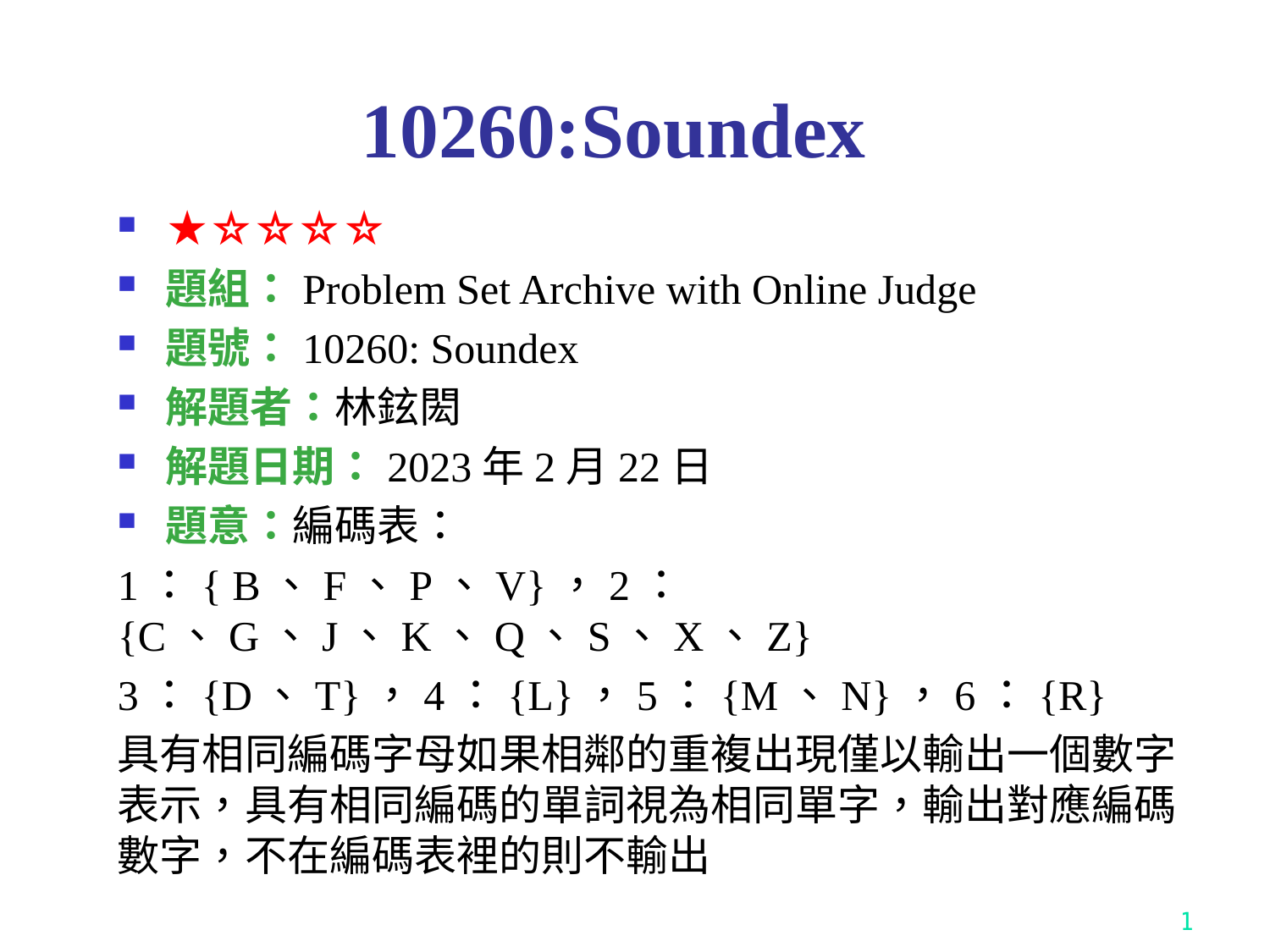

# 10260:Soundex
★☆☆☆☆
題組：Problem Set Archive with Online Judge
題號：10260: Soundex
解題者：林鉉閎
解題日期：2023年2月22日
題意：編碼表：
1：{ B、F、P、V}，2：{C、G、J、K、Q、S、X、Z}
3：{D、T}，4：{L}，5：{M、N}，6：{R}
具有相同編碼字母如果相鄰的重複出現僅以輸出一個數字表示，具有相同編碼的單詞視為相同單字，輸出對應編碼數字，不在編碼表裡的則不輸出
1